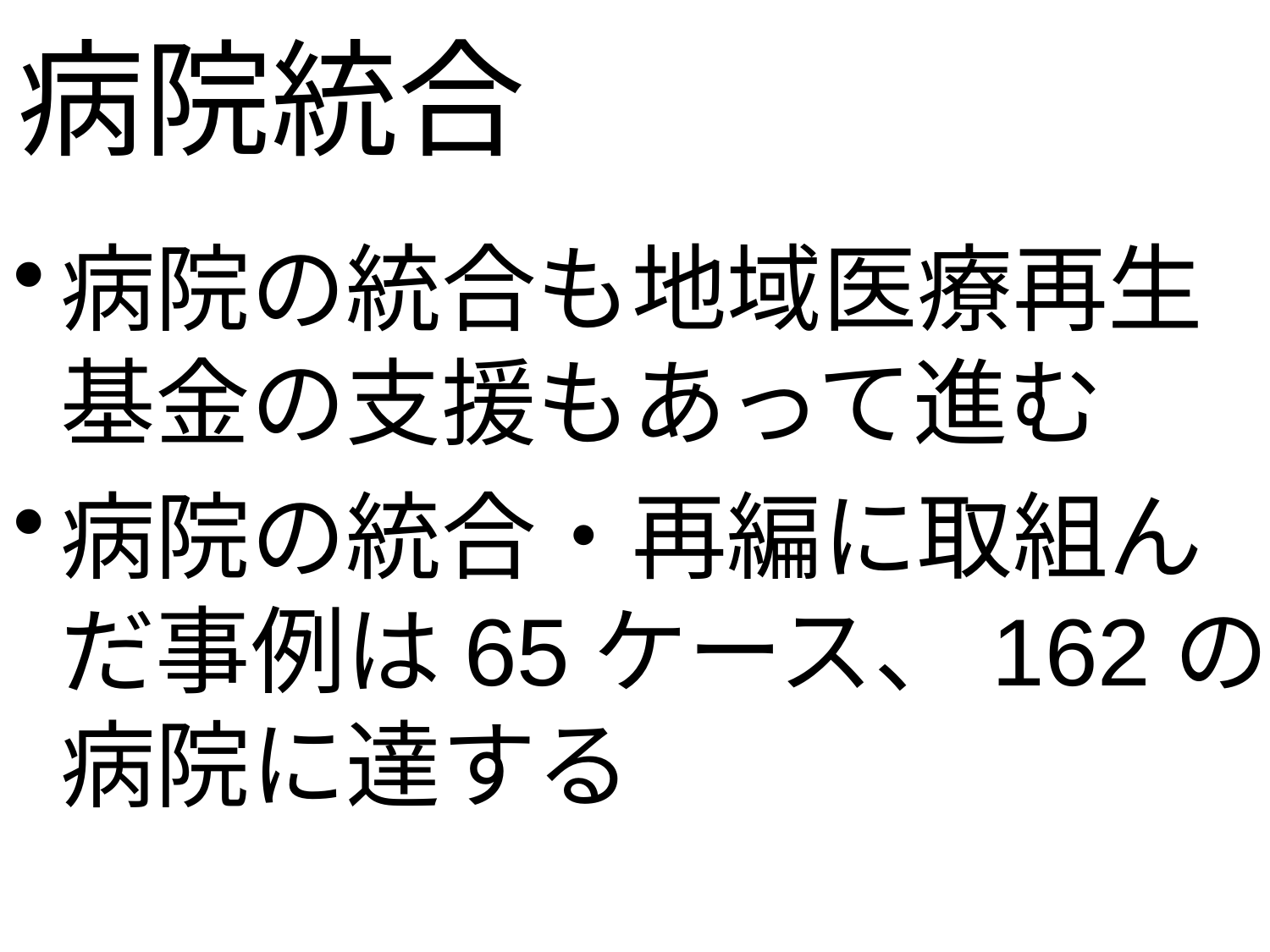

# 病院統合
病院の統合も地域医療再生基金の支援もあって進む
病院の統合・再編に取組んだ事例は65ケース、162の病院に達する